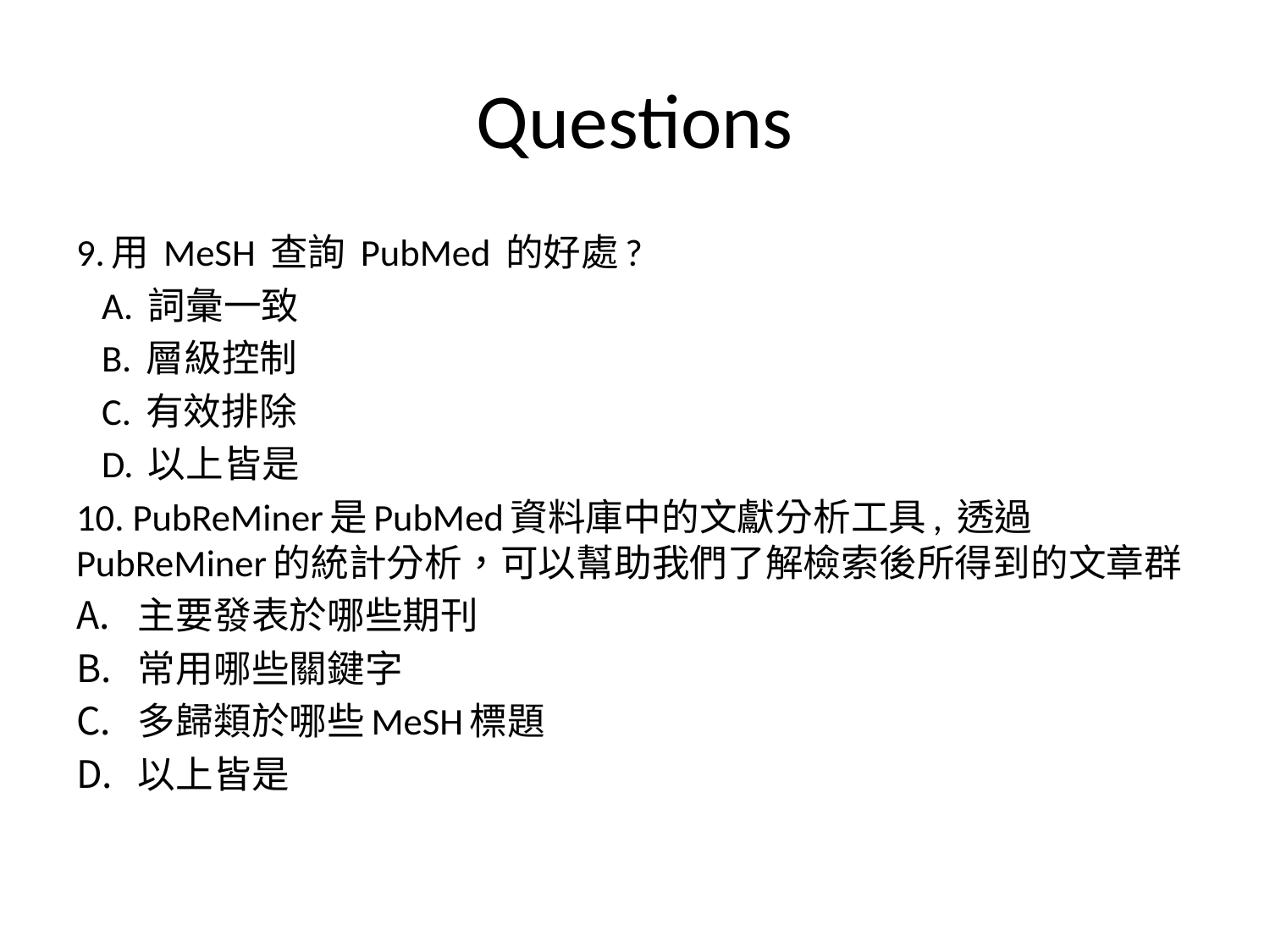

# Questions
9.用 MeSH 查詢 PubMed 的好處?
   A. 詞彙一致
   B. 層級控制
   C. 有效排除
   D. 以上皆是
10. PubReMiner是PubMed資料庫中的文獻分析工具, 透過PubReMiner的統計分析，可以幫助我們了解檢索後所得到的文章群
主要發表於哪些期刊
常用哪些關鍵字
多歸類於哪些MeSH標題
以上皆是